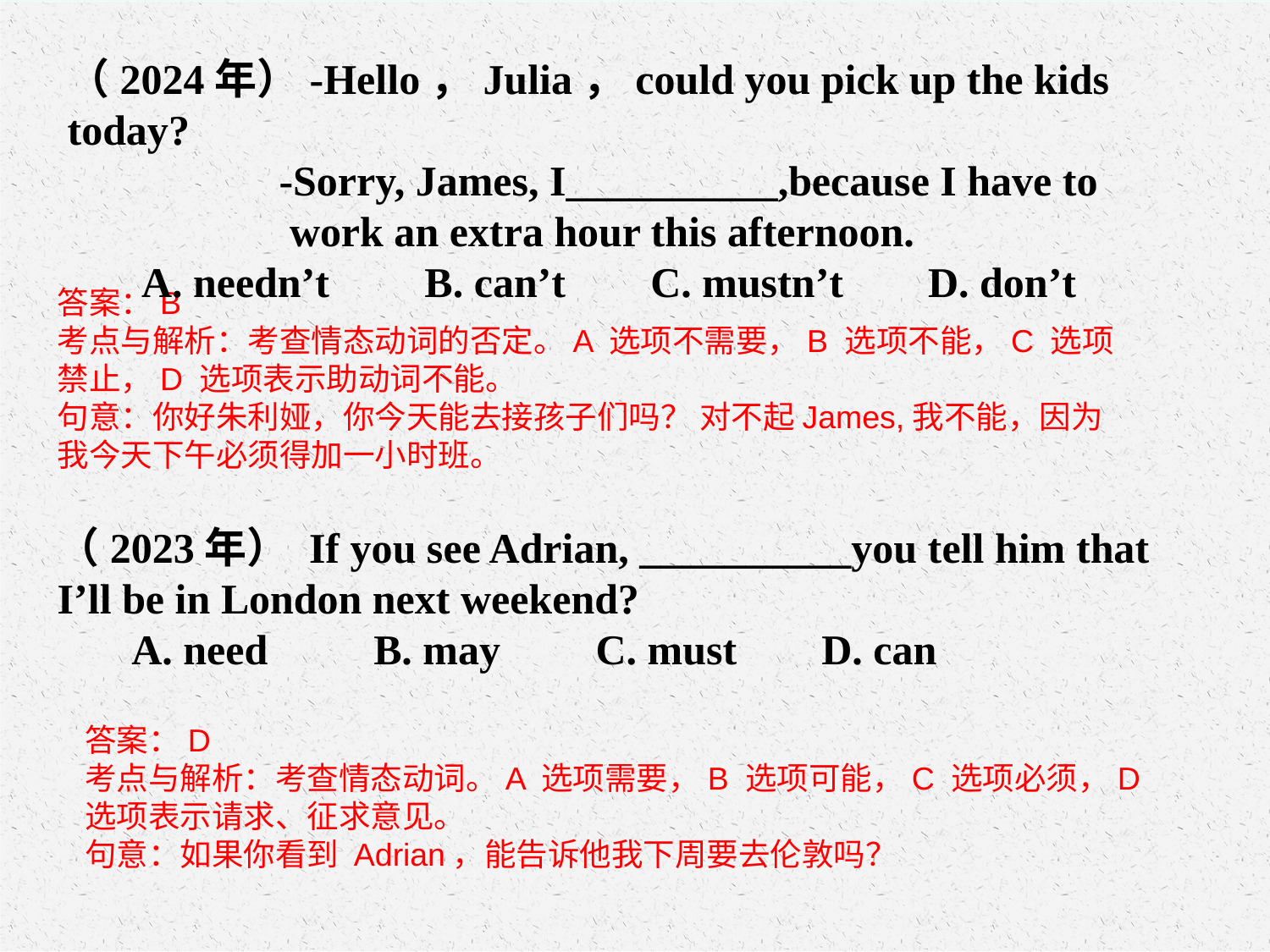

（2024年）-Hello，Julia，could you pick up the kids today?
                    -Sorry, James, I__________,because I have to
                     work an extra hour this afternoon.
       A. needn’t         B. can’t        C. mustn’t        D. don’t
答案：B
考点与解析：考查情态动词的否定。A 选项不需要，B 选项不能，C 选项禁止，D 选项表示助动词不能。
句意：你好朱利娅，你今天能去接孩子们吗？ 对不起James,我不能，因为我今天下午必须得加一小时班。
（2023年） If you see Adrian, __________you tell him that I’ll be in London next weekend?
       A. need          B. may         C. must        D. can
答案：D
考点与解析：考查情态动词。A 选项需要，B 选项可能，C 选项必须，D 选项表示请求、征求意见。
句意：如果你看到 Adrian，能告诉他我下周要去伦敦吗？